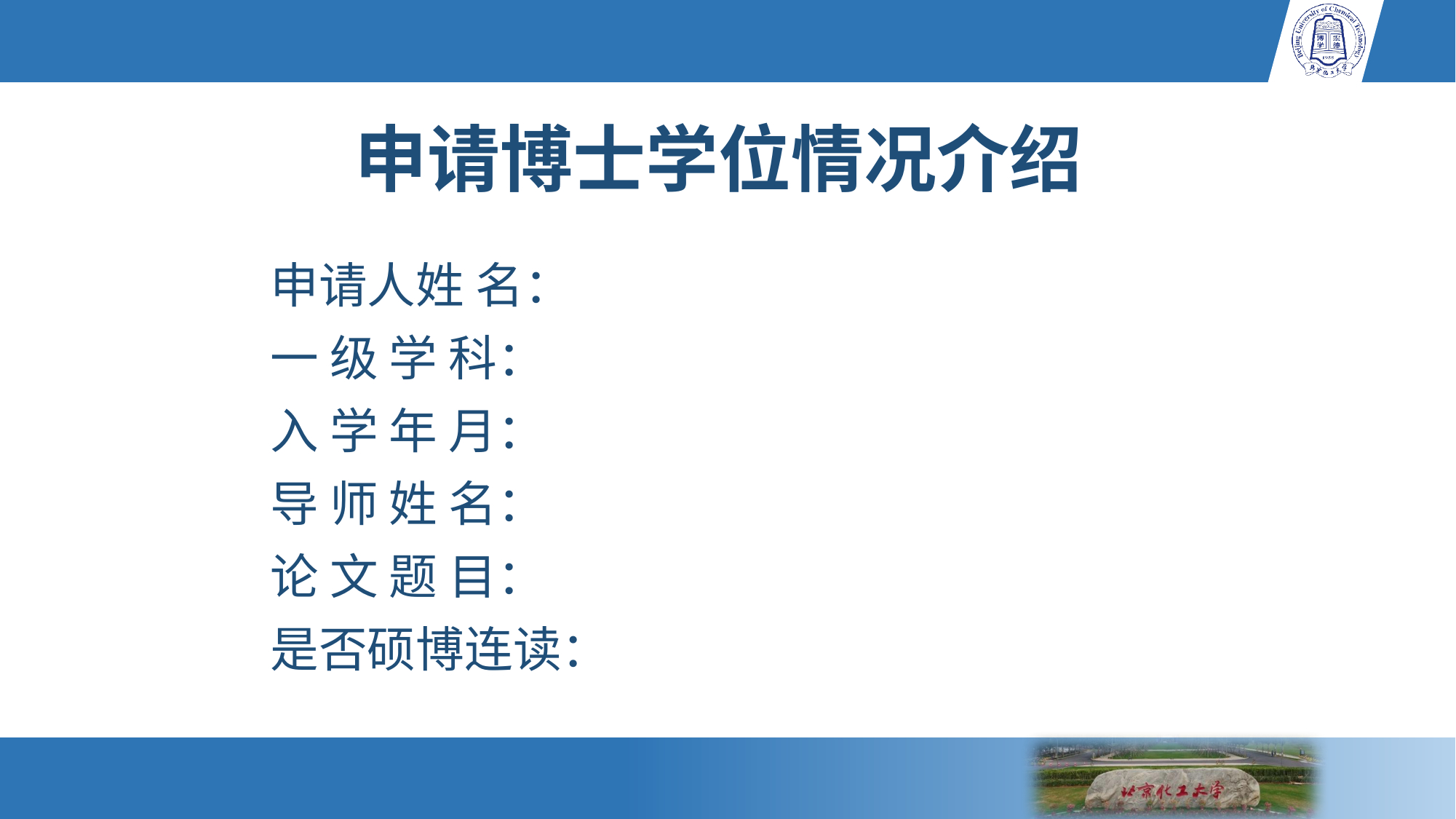

申请博士学位情况介绍
申请人姓 名：
一 级 学 科：
入 学 年 月：
导 师 姓 名：
论 文 题 目：
是否硕博连读：